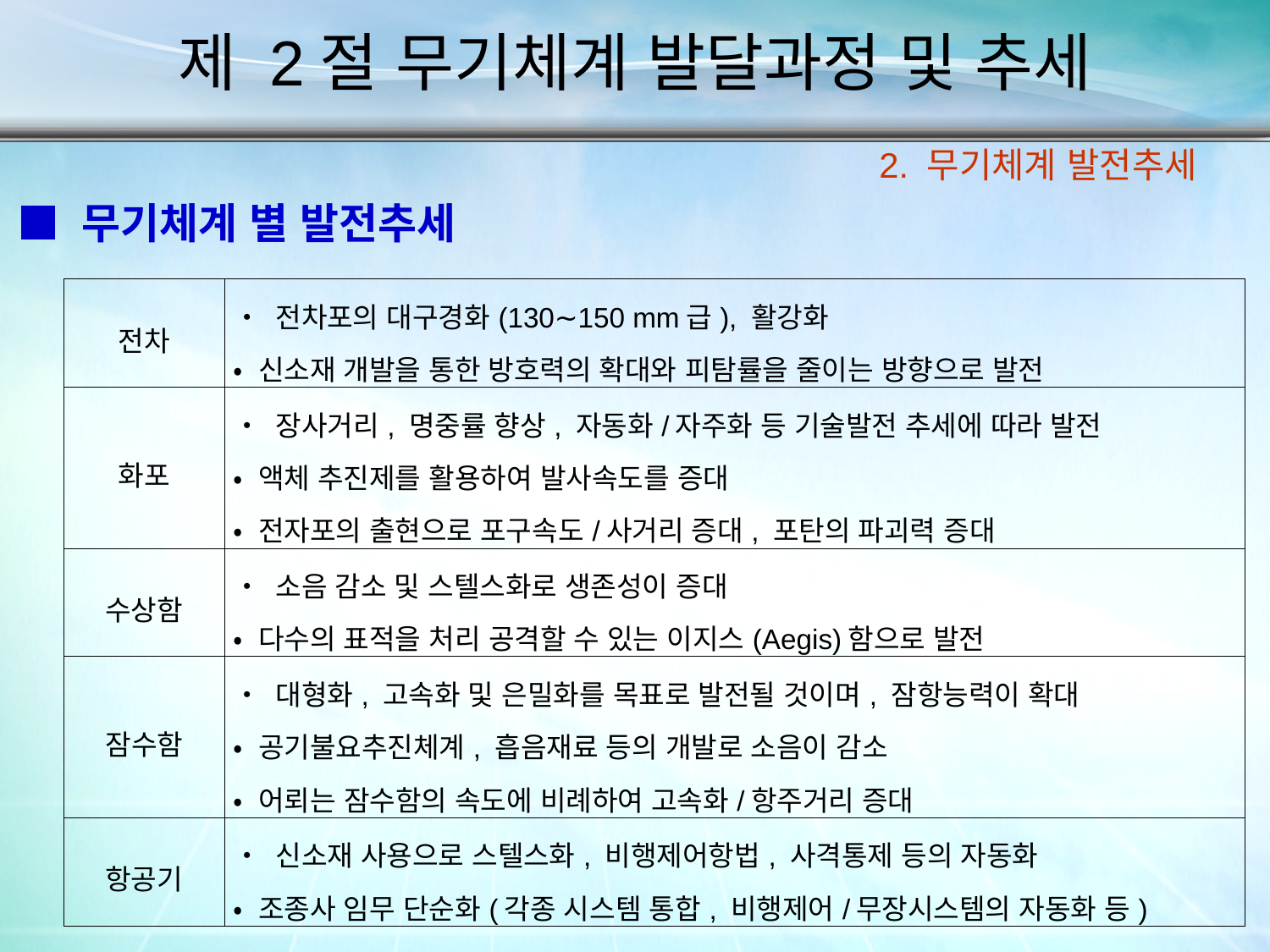

제 2절 무기체계 발달과정 및 추세
2. 무기체계 발전추세
■ 무기체계 별 발전추세

| 전차 | • 전차포의 대구경화(130∼150 mm급), 활강화 • 신소재 개발을 통한 방호력의 확대와 피탐률을 줄이는 방향으로 발전 |
| --- | --- |
| 화포 | • 장사거리, 명중률 향상, 자동화/자주화 등 기술발전 추세에 따라 발전 • 액체 추진제를 활용하여 발사속도를 증대 • 전자포의 출현으로 포구속도/사거리 증대, 포탄의 파괴력 증대 |
| 수상함 | • 소음 감소 및 스텔스화로 생존성이 증대 • 다수의 표적을 처리 공격할 수 있는 이지스(Aegis)함으로 발전 |
| 잠수함 | • 대형화, 고속화 및 은밀화를 목표로 발전될 것이며, 잠항능력이 확대 • 공기불요추진체계, 흡음재료 등의 개발로 소음이 감소 • 어뢰는 잠수함의 속도에 비례하여 고속화/항주거리 증대 |
| 항공기 | • 신소재 사용으로 스텔스화, 비행제어항법, 사격통제 등의 자동화 • 조종사 임무 단순화(각종 시스템 통합, 비행제어/무장시스템의 자동화 등) |